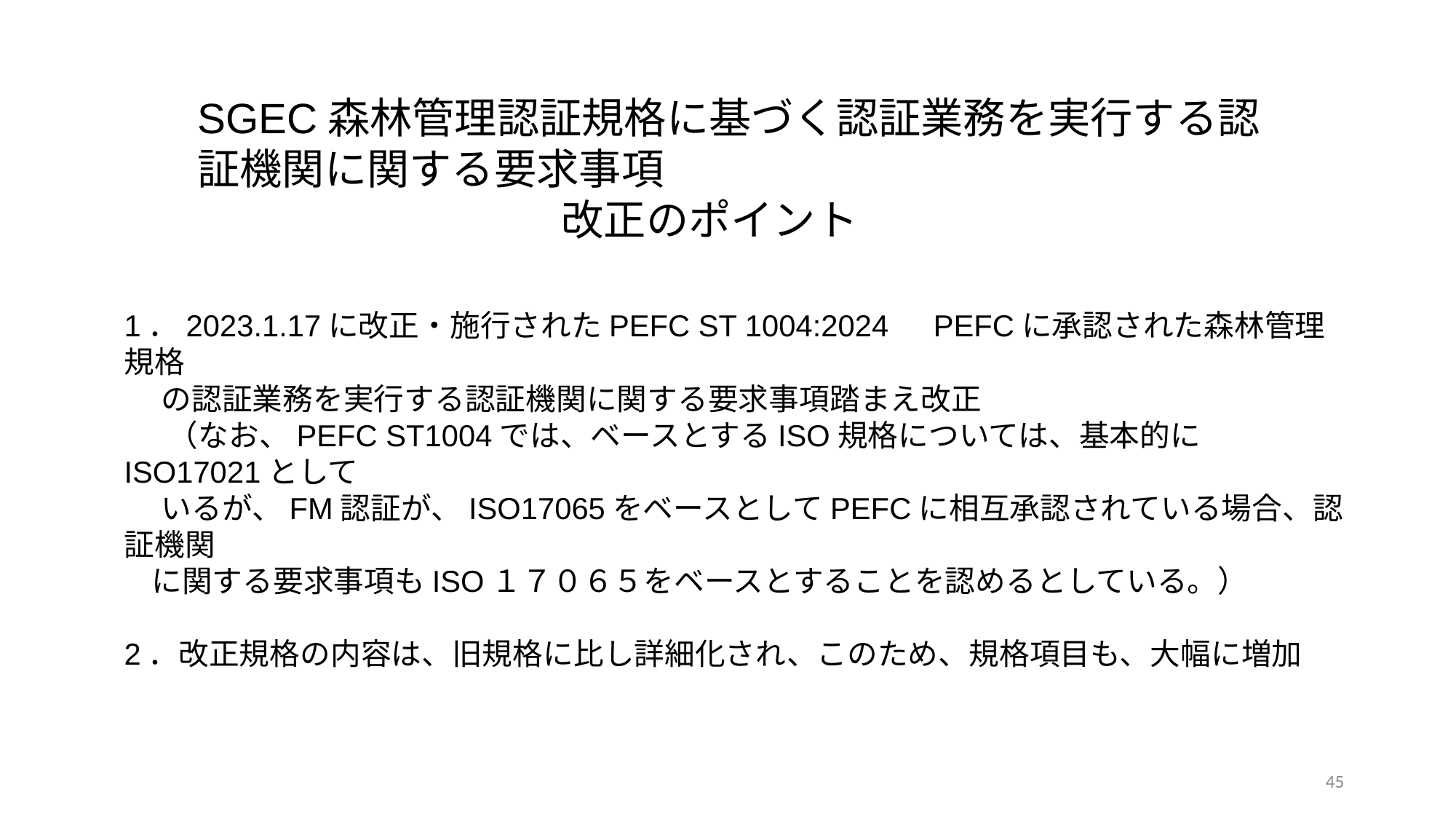

SGEC森林管理認証規格に基づく認証業務を実行する認証機関に関する要求事項
              　　　　　 改正のポイント
1．2023.1.17に改正・施行されたPEFC ST 1004:2024　PEFCに承認された森林管理規格
　 の認証業務を実行する認証機関に関する要求事項踏まえ改正
　  （なお、PEFC ST1004では、ベースとするISO規格については、基本的にISO17021として
　 いるが、FM認証が、ISO17065をベースとしてPEFCに相互承認されている場合、認証機関
   に関する要求事項もISO１７０６５をベースとすることを認めるとしている。）

2．改正規格の内容は、旧規格に比し詳細化され、このため、規格項目も、大幅に増加

45